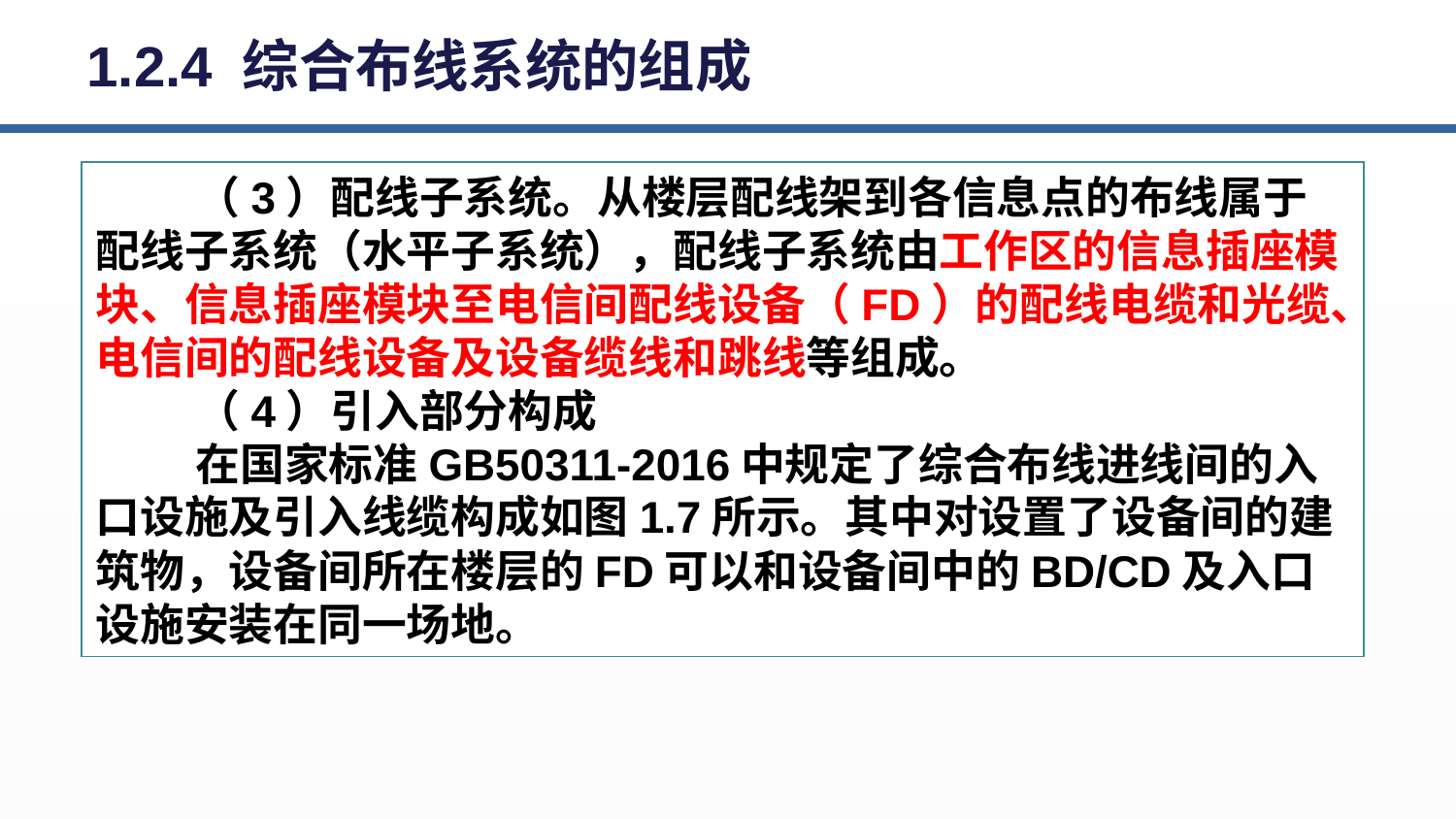

# 1.2.4 综合布线系统的组成
（3）配线子系统。从楼层配线架到各信息点的布线属于配线子系统（水平子系统），配线子系统由工作区的信息插座模块、信息插座模块至电信间配线设备（FD）的配线电缆和光缆、电信间的配线设备及设备缆线和跳线等组成。
（4）引入部分构成
在国家标准GB50311-2016中规定了综合布线进线间的入口设施及引入线缆构成如图1.7所示。其中对设置了设备间的建筑物，设备间所在楼层的FD可以和设备间中的BD/CD及入口设施安装在同一场地。